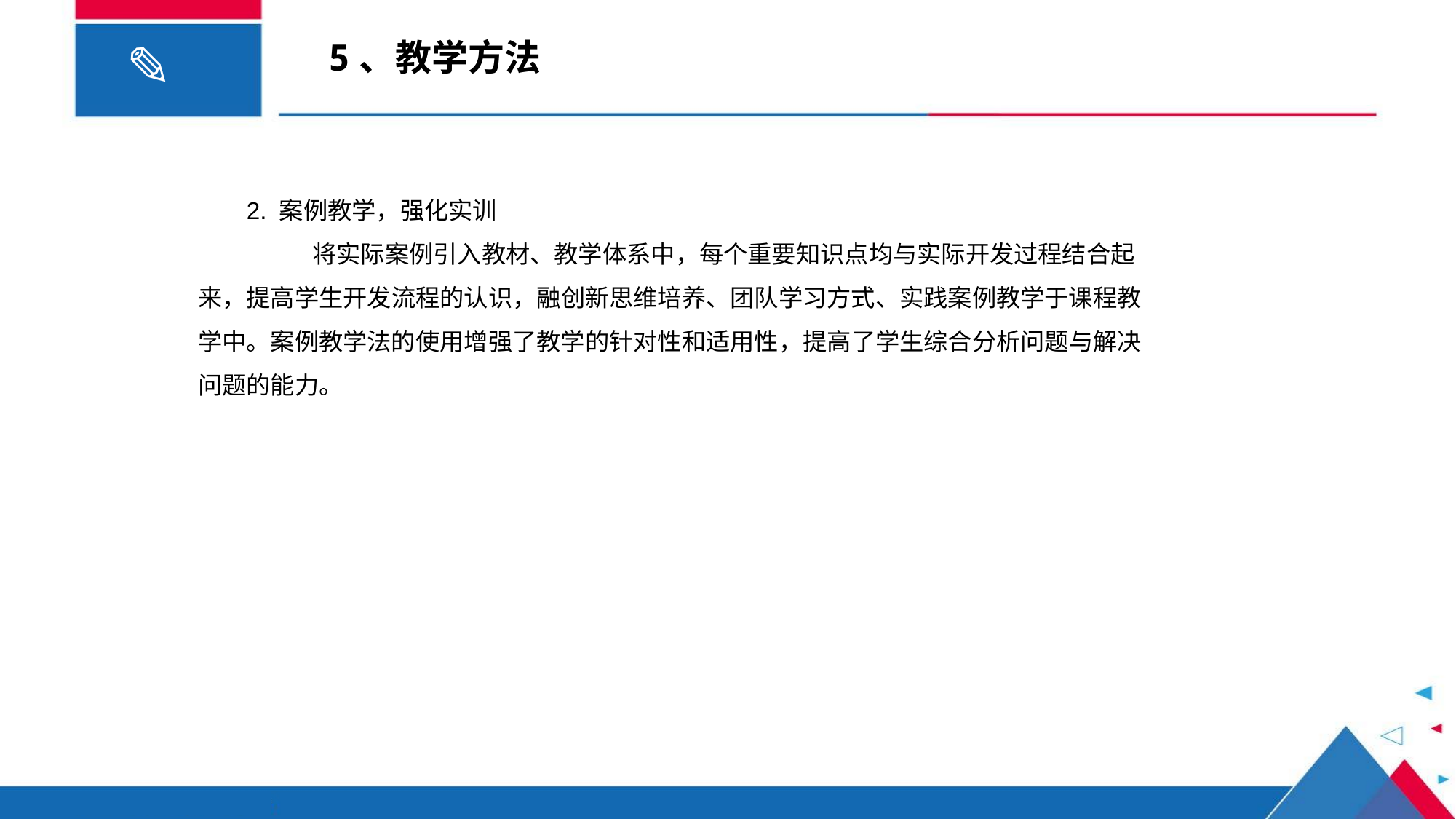

5、教学方法
2. 案例教学，强化实训
           将实际案例引入教材、教学体系中，每个重要知识点均与实际开发过程结合起来，提高学生开发流程的认识，融创新思维培养、团队学习方式、实践案例教学于课程教学中。案例教学法的使用增强了教学的针对性和适用性，提高了学生综合分析问题与解决问题的能力。